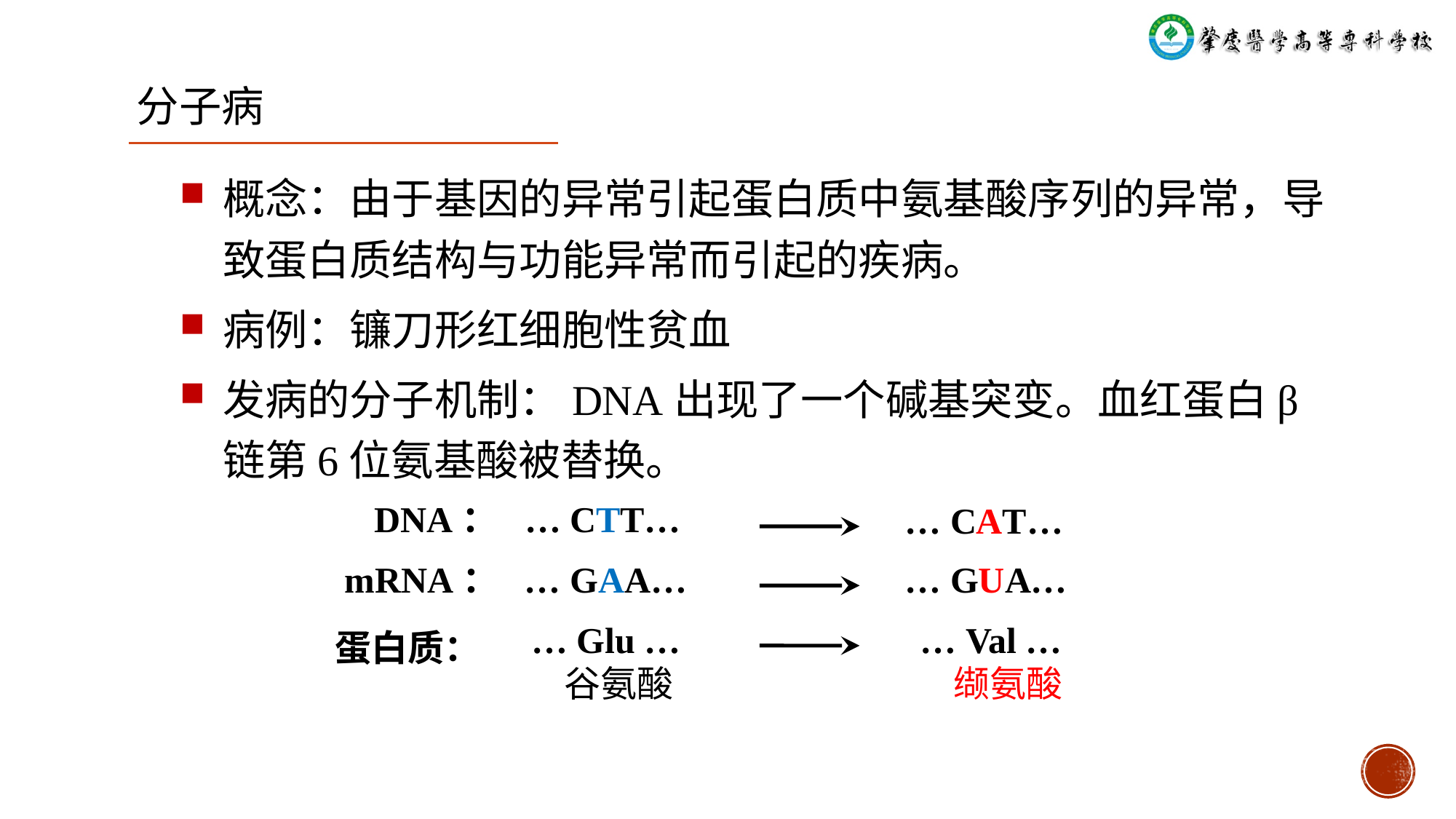

分子病
概念：由于基因的异常引起蛋白质中氨基酸序列的异常，导致蛋白质结构与功能异常而引起的疾病。
病例：镰刀形红细胞性贫血
发病的分子机制：DNA出现了一个碱基突变。血红蛋白β链第6位氨基酸被替换。
DNA：
… CTT…
… CAT…

mRNA：
… GAA…
… GUA…

… Glu …
   谷氨酸
… Val …
   缬氨酸
蛋白质：